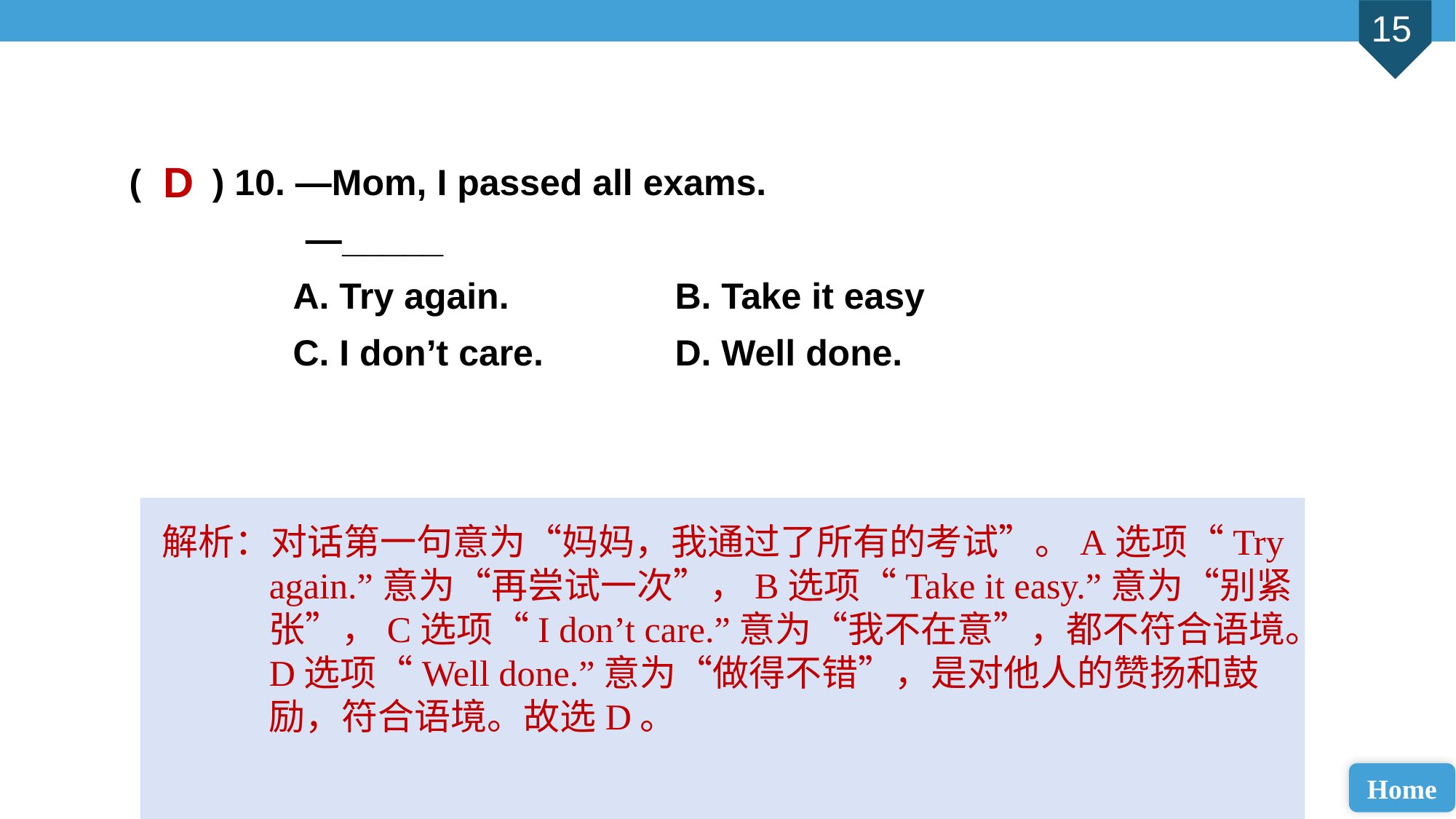

(       ) 10. —Mom, I passed all exams.
            —_____
A. Try again. 		B. Take it easy
C. I don’t care. 		D. Well done.
D

解析：对话第一句意为“妈妈，我通过了所有的考试”。A选项“Try again.”意为“再尝试一次”，B选项“Take it easy.”意为“别紧张”，C选项“I don’t care.”意为“我不在意”，都不符合语境。D选项“Well done.”意为“做得不错”，是对他人的赞扬和鼓励，符合语境。故选D。